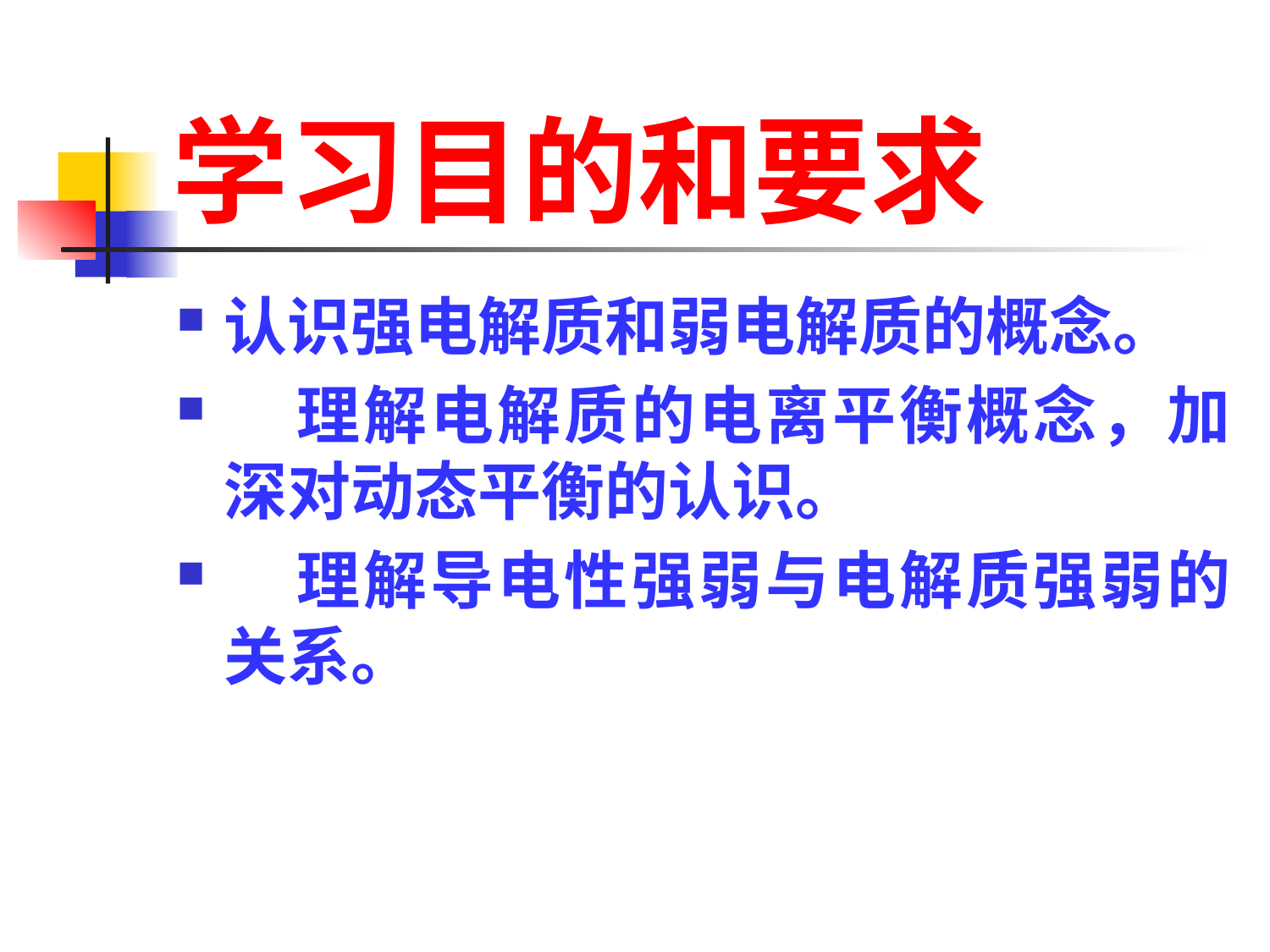

# 学习目的和要求
认识强电解质和弱电解质的概念。
   理解电解质的电离平衡概念，加深对动态平衡的认识。
   理解导电性强弱与电解质强弱的关系。